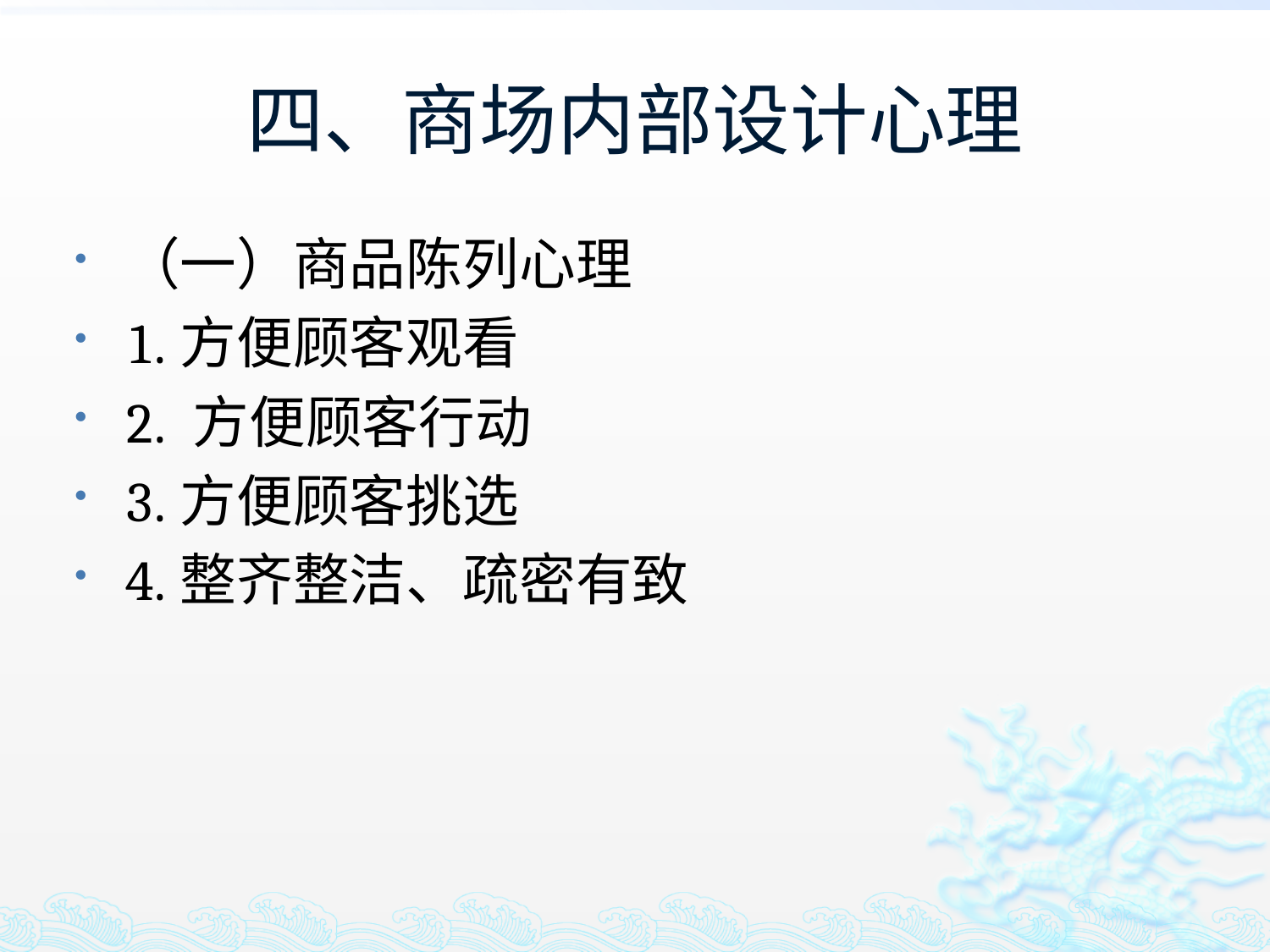

# 四、商场内部设计心理
（一）商品陈列心理
1.方便顾客观看
2. 方便顾客行动
3.方便顾客挑选
4.整齐整洁、疏密有致